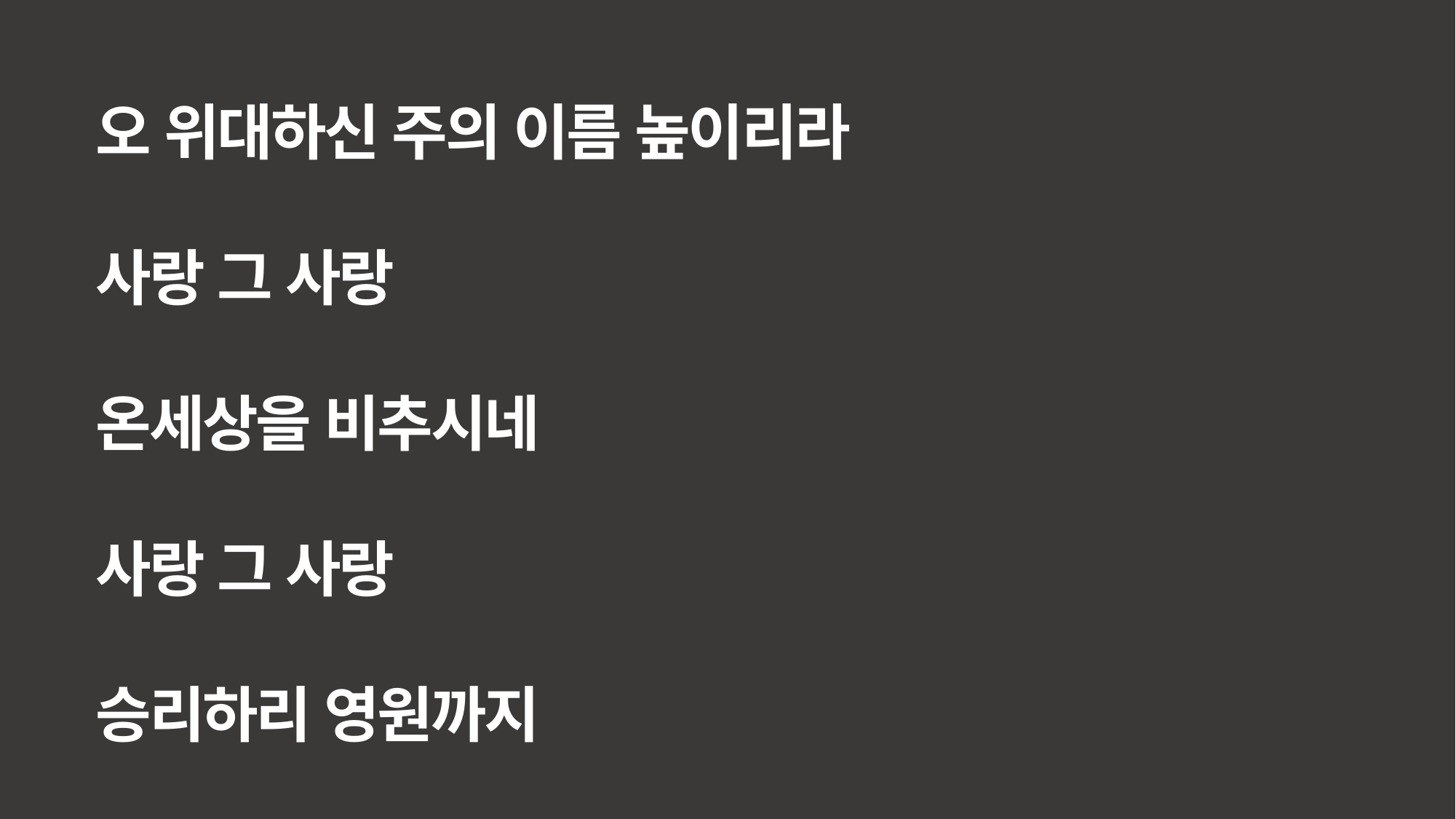

오 위대하신 주의 이름 높이리라
사랑 그 사랑
온세상을 비추시네
사랑 그 사랑
승리하리 영원까지